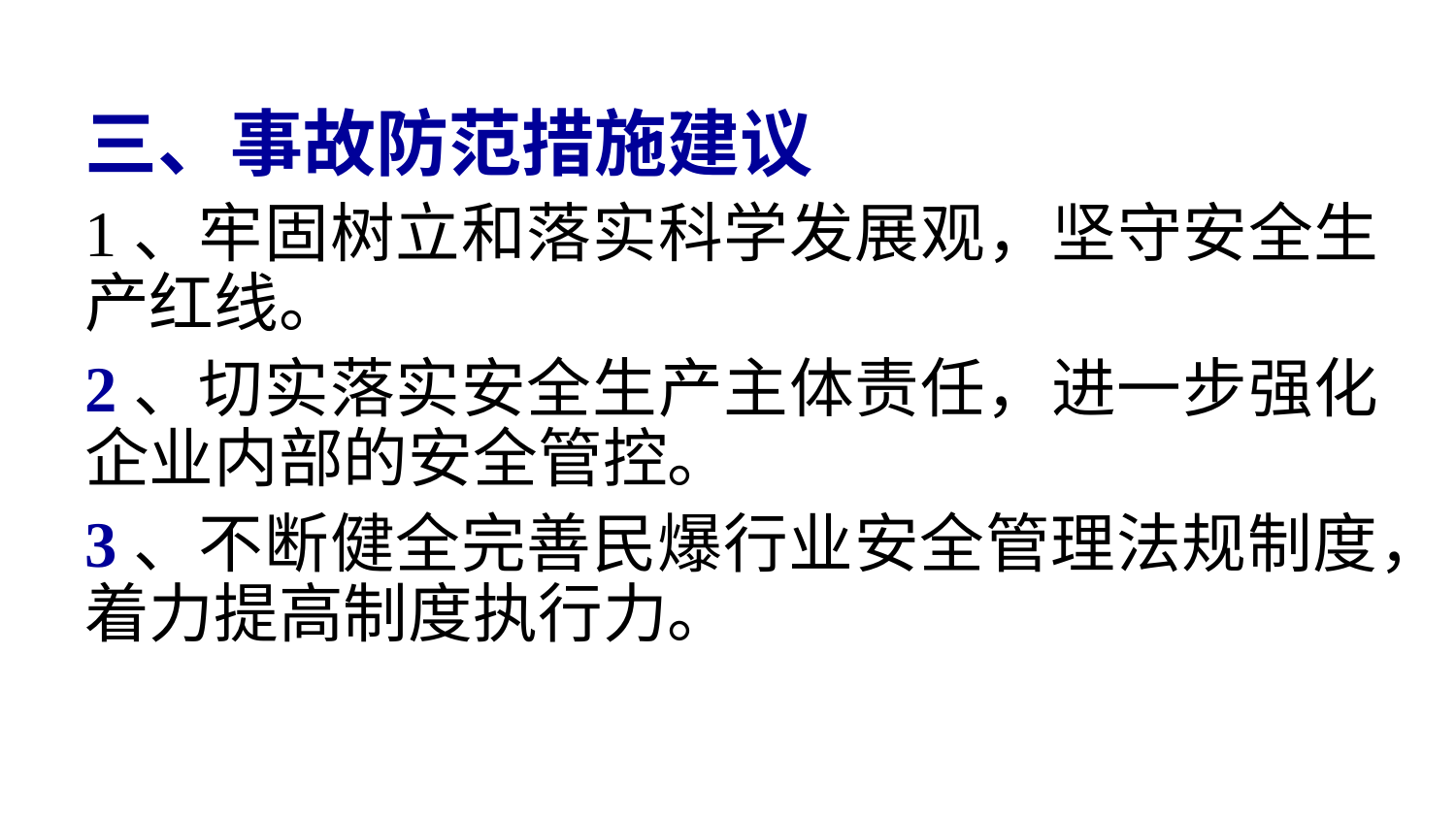

三、事故防范措施建议
1、牢固树立和落实科学发展观，坚守安全生产红线。
2、切实落实安全生产主体责任，进一步强化企业内部的安全管控。
3、不断健全完善民爆行业安全管理法规制度，着力提高制度执行力。